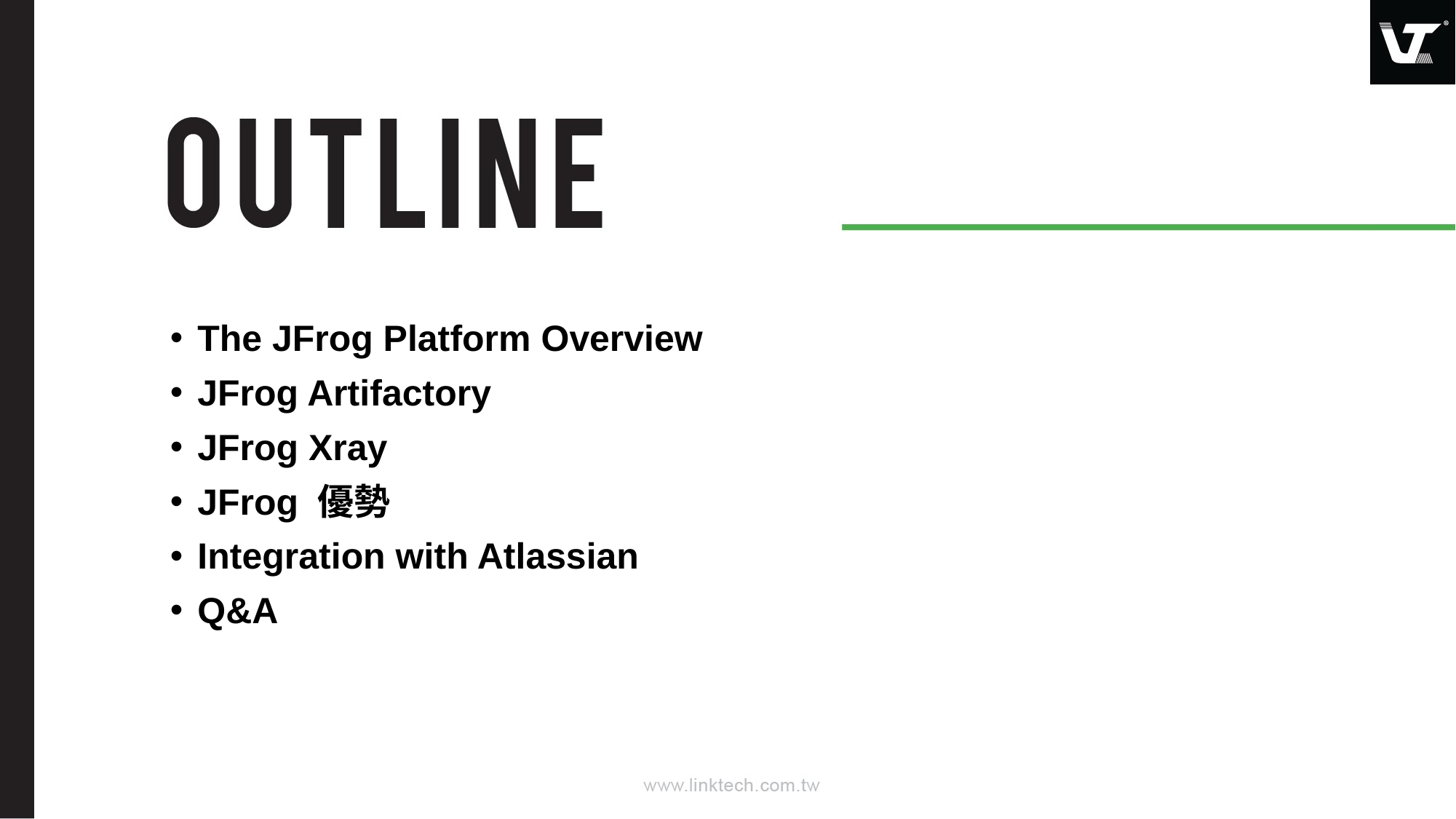

The JFrog Platform Overview
JFrog Artifactory
JFrog Xray
JFrog 優勢
Integration with Atlassian
Q&A